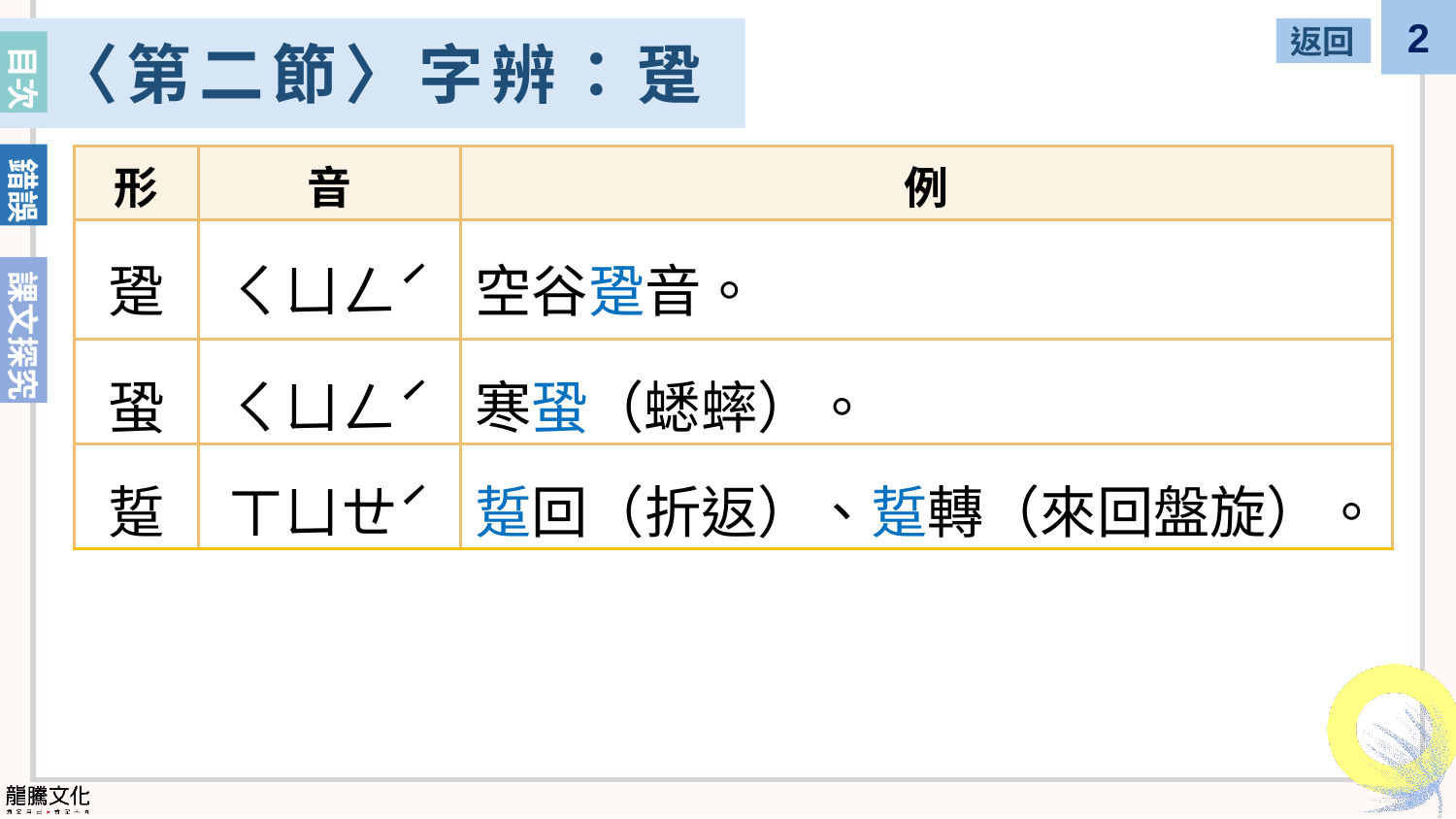

返回
〈第二節〉字辨：跫
目次
| 形 | 音 | 例 |
| --- | --- | --- |
| 跫 | ㄑㄩㄥˊ | 空谷跫音。 |
| 蛩 | ㄑㄩㄥˊ | 寒蛩（蟋蟀）。 |
| 踅 | ㄒㄩㄝˊ | 踅回（折返）、踅轉（來回盤旋）。 |